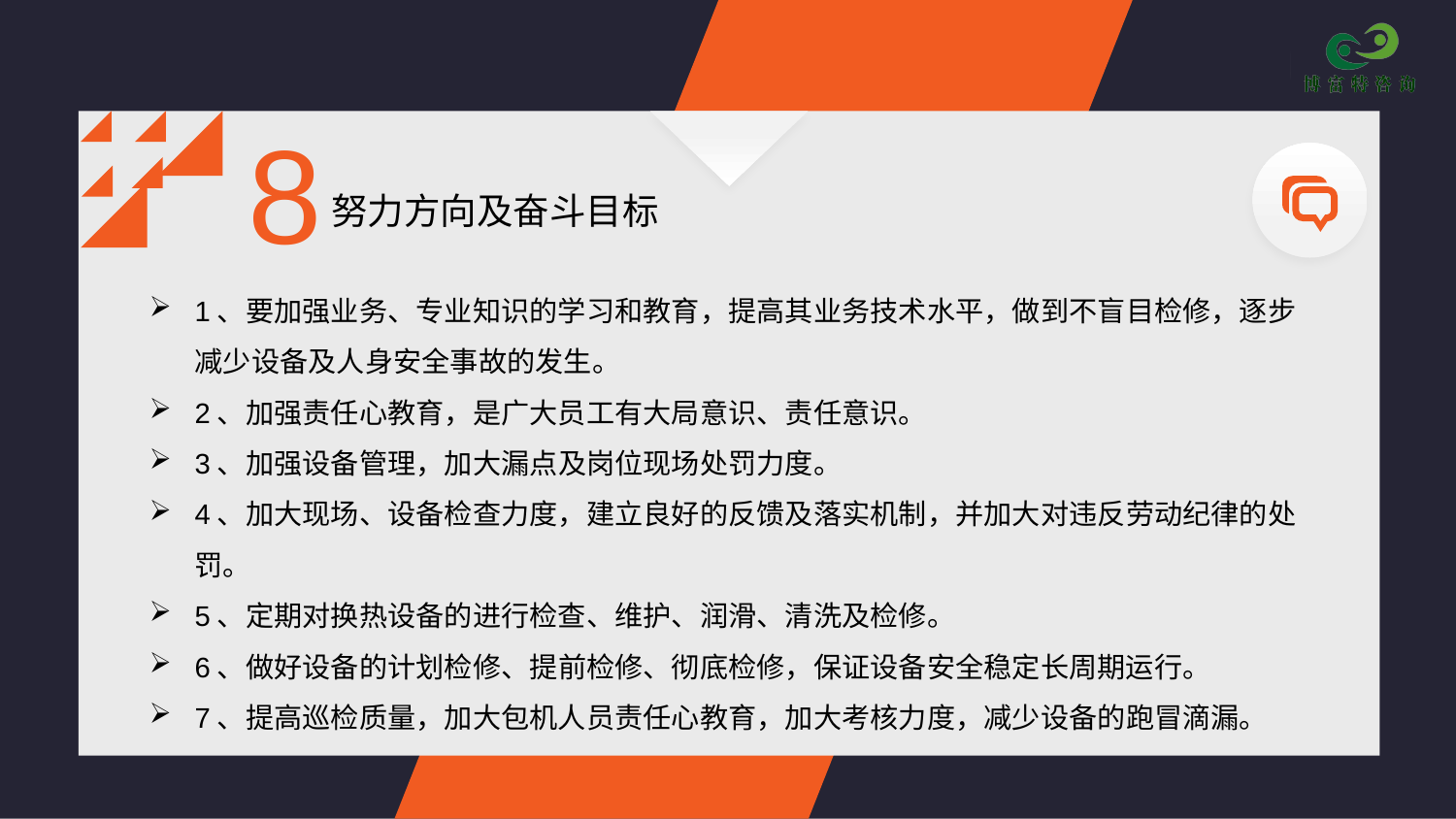

8

努力方向及奋斗目标
1、要加强业务、专业知识的学习和教育，提高其业务技术水平，做到不盲目检修，逐步减少设备及人身安全事故的发生。
2、加强责任心教育，是广大员工有大局意识、责任意识。
3、加强设备管理，加大漏点及岗位现场处罚力度。
4、加大现场、设备检查力度，建立良好的反馈及落实机制，并加大对违反劳动纪律的处罚。
5、定期对换热设备的进行检查、维护、润滑、清洗及检修。
6、做好设备的计划检修、提前检修、彻底检修，保证设备安全稳定长周期运行。
7、提高巡检质量，加大包机人员责任心教育，加大考核力度，减少设备的跑冒滴漏。